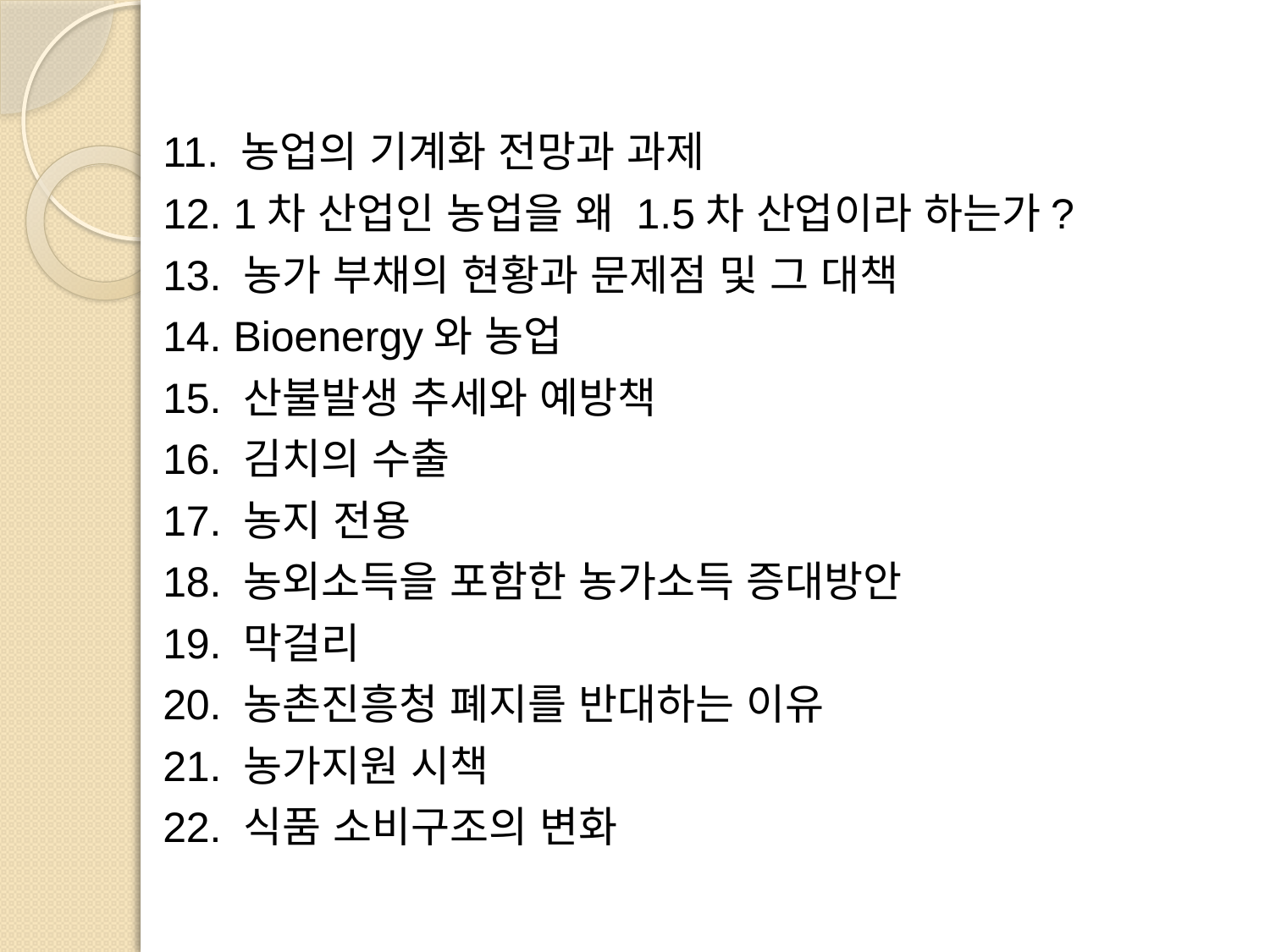

11. 농업의 기계화 전망과 과제
12. 1차 산업인 농업을 왜 1.5차 산업이라 하는가?
13. 농가 부채의 현황과 문제점 및 그 대책
14. Bioenergy와 농업
15. 산불발생 추세와 예방책
16. 김치의 수출
17. 농지 전용
18. 농외소득을 포함한 농가소득 증대방안
19. 막걸리
20. 농촌진흥청 폐지를 반대하는 이유
21. 농가지원 시책
22. 식품 소비구조의 변화